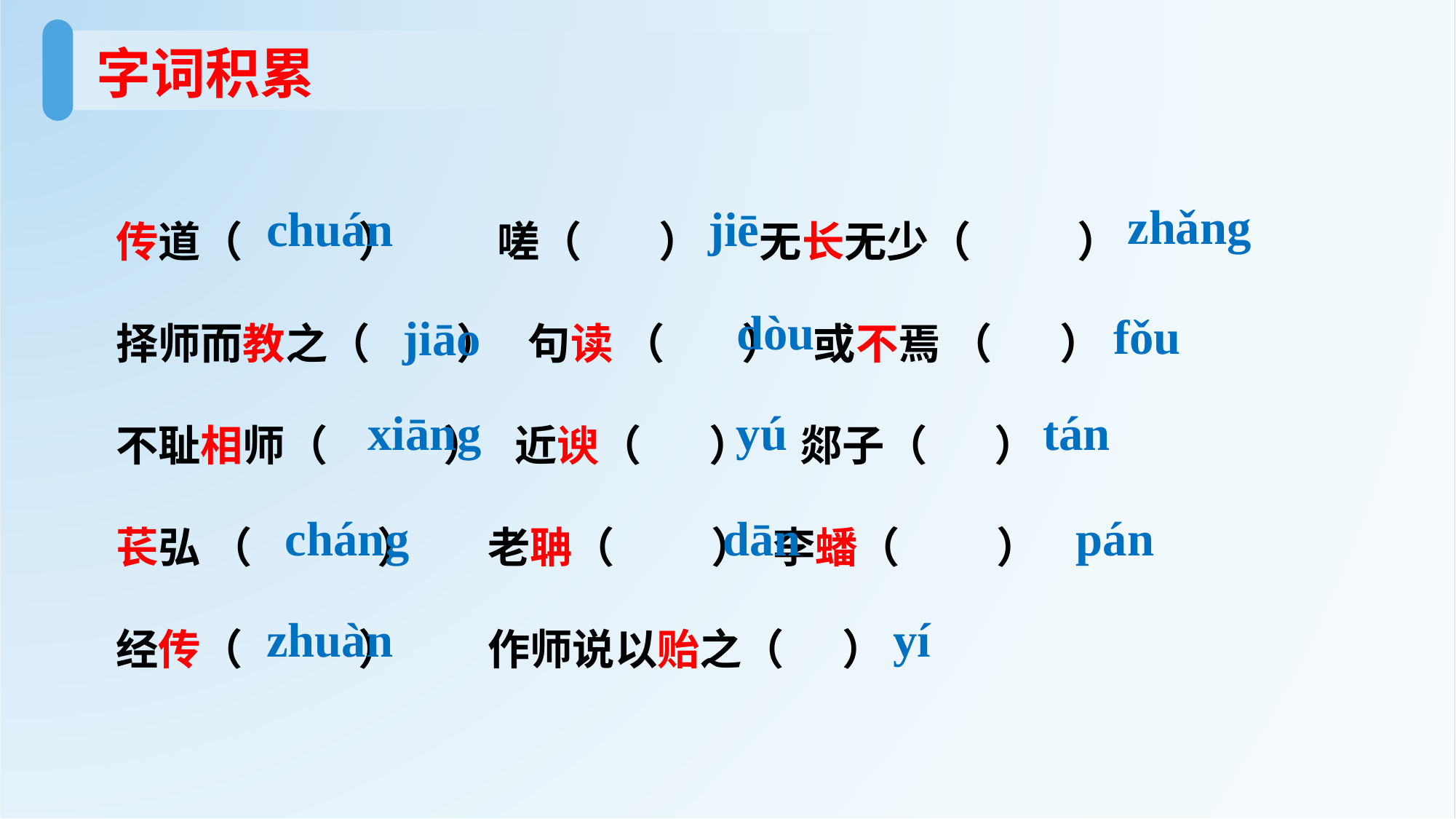

字词积累
传道（            ）          嗟（        ）      无长无少（           ）
择师而教之（         ）   句读 （        ）   或不焉 （       ）
不耻相师（            ）   近谀（       ）     郯子（       ）
苌弘 （             ）       老聃（          ）  李蟠（          ）
经传（            ）         作师说以贻之（      ）
zhǎng
chuán
jiē
dòu
fǒu
jiāo
xiāng
yú
tán
cháng
dān
 pán
zhuàn
yí